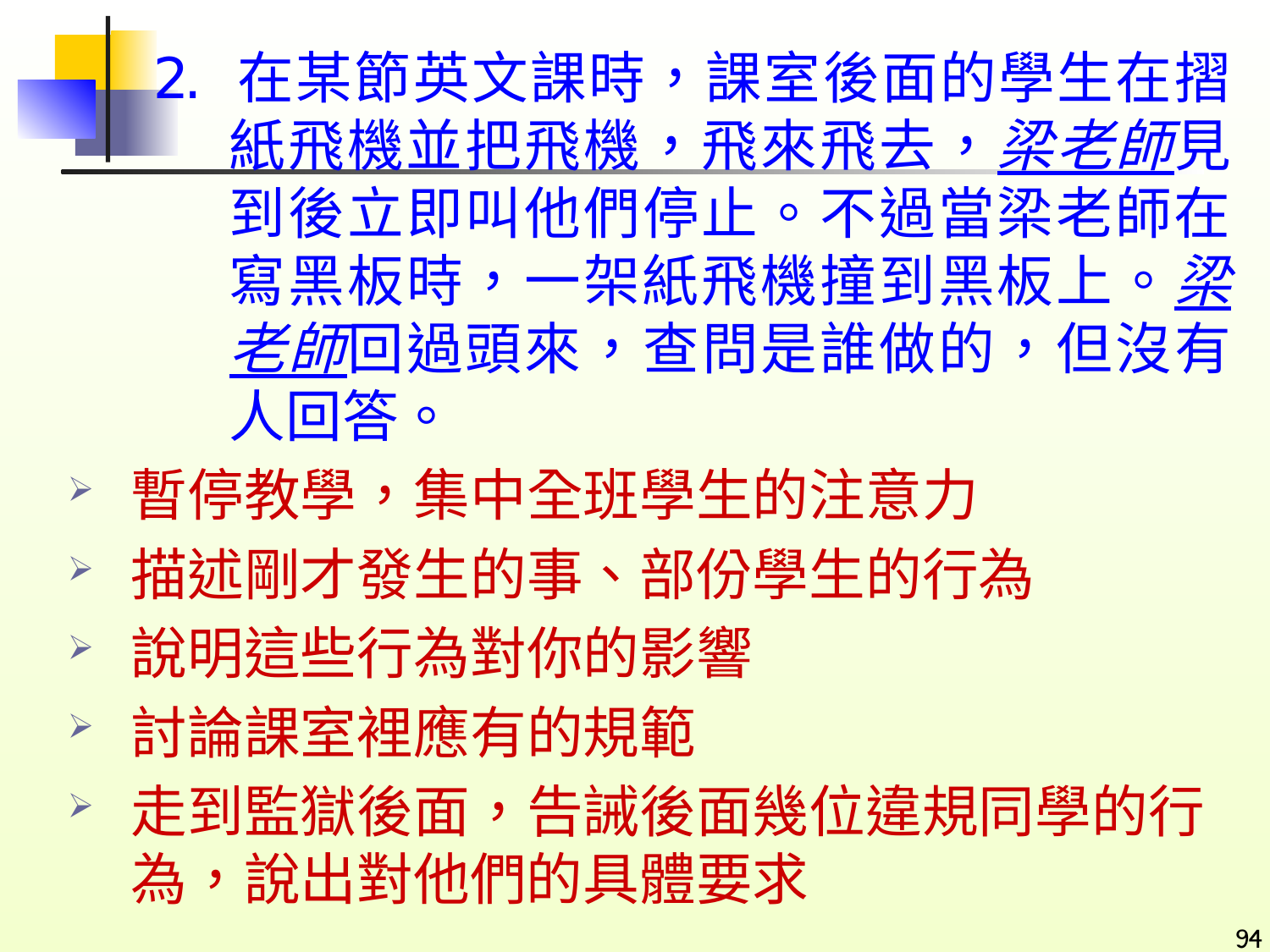

2. 在某節英文課時，課室後面的學生在摺紙飛機並把飛機，飛來飛去，梁老師見到後立即叫他們停止。不過當梁老師在寫黑板時，一架紙飛機撞到黑板上。梁老師回過頭來，查問是誰做的，但沒有人回答。
暫停教學，集中全班學生的注意力
描述剛才發生的事、部份學生的行為
說明這些行為對你的影響
討論課室裡應有的規範
走到監獄後面，告誡後面幾位違規同學的行為，說出對他們的具體要求
94